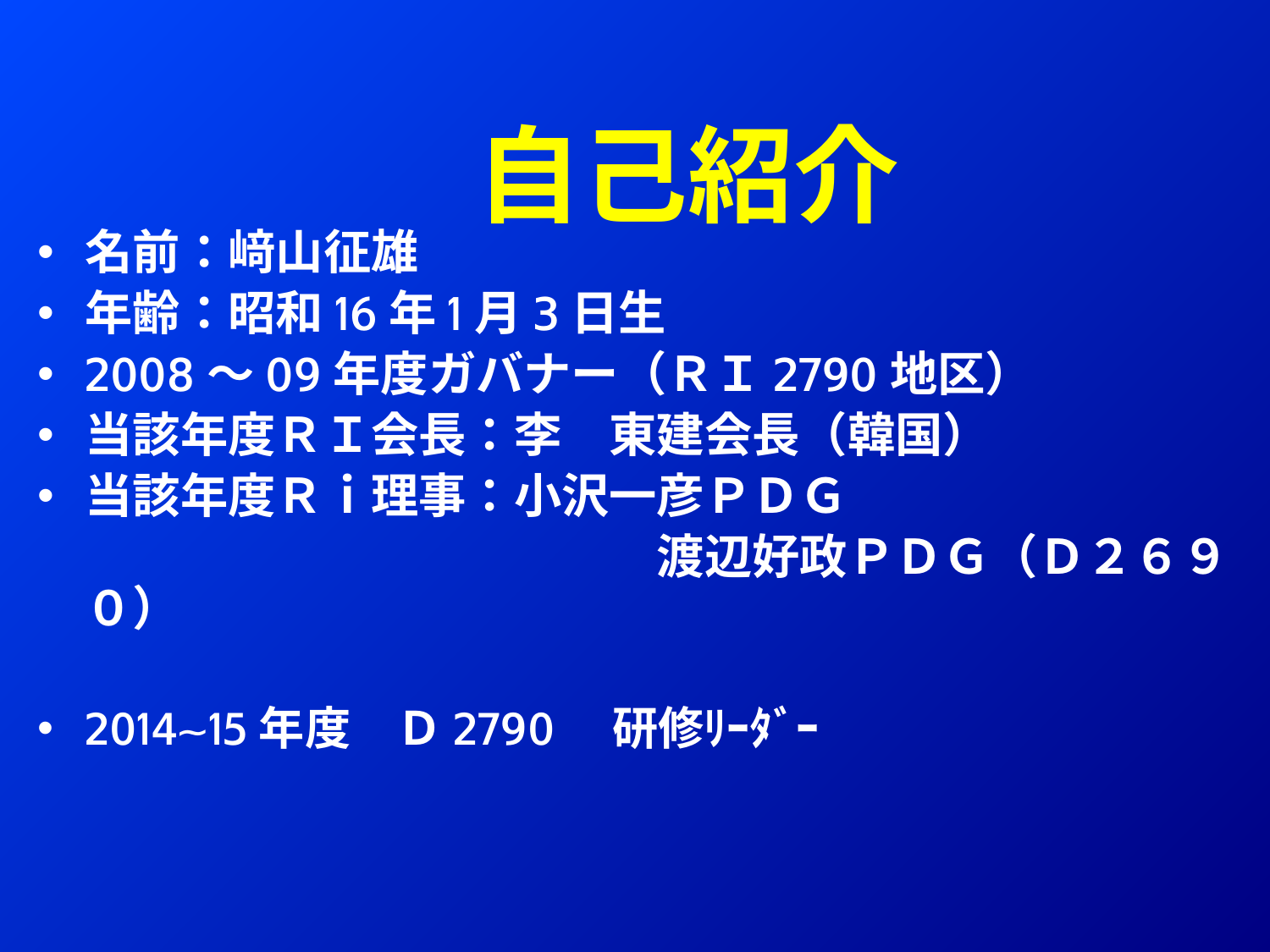

自己紹介
名前：﨑山征雄
年齢：昭和16年1月3日生
2008～09年度ガバナー（ＲＩ2790地区）
当該年度ＲＩ会長：李　東建会長（韓国）
当該年度Ｒｉ理事：小沢一彦ＰＤＧ
　　　　　　　　　　　　　渡辺好政ＰＤＧ（Ｄ２６９０）

2014~15年度　Ｄ2790　研修ﾘｰﾀﾞｰ